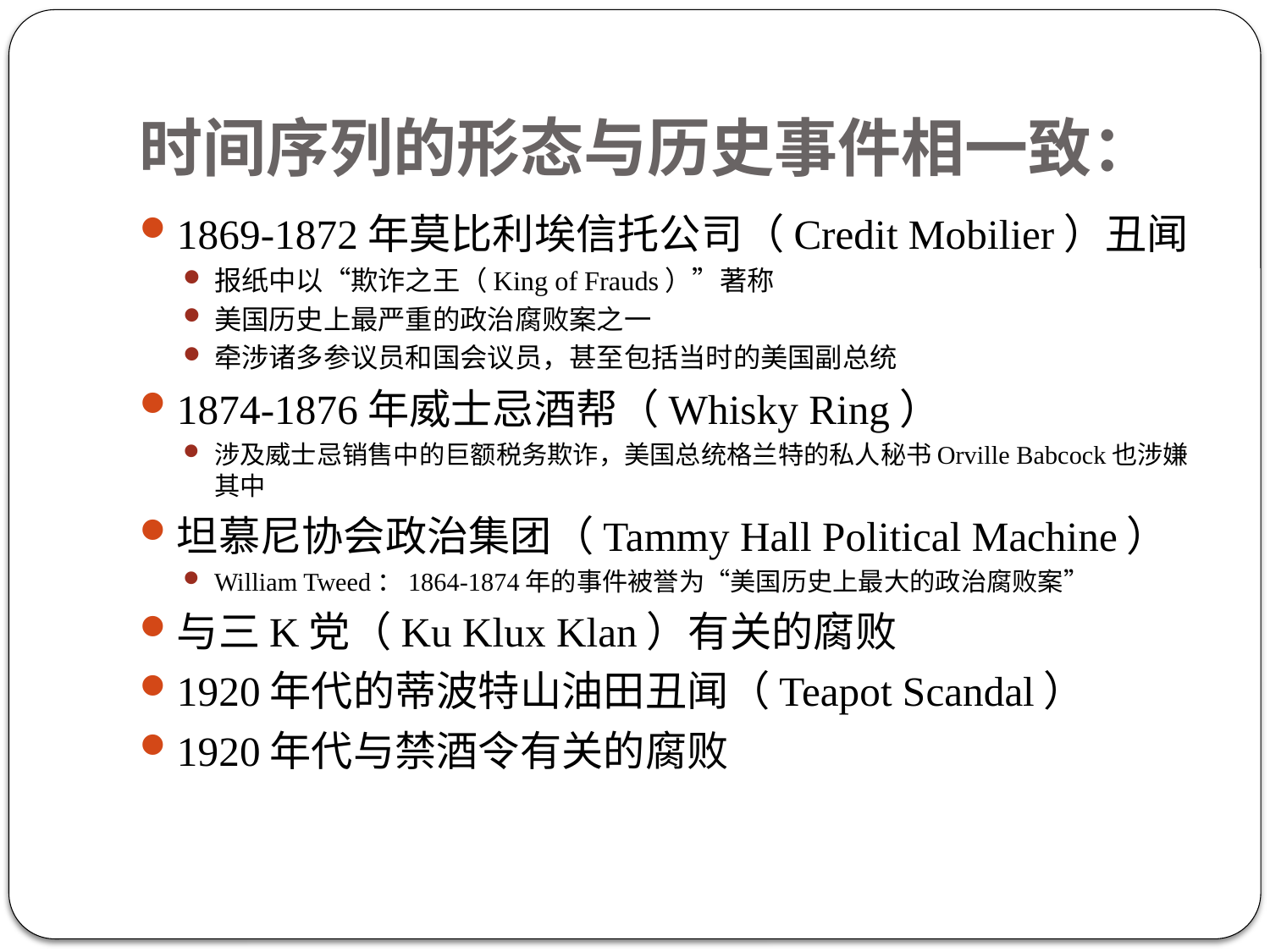

# 时间序列的形态与历史事件相一致：
1869-1872年莫比利埃信托公司（Credit Mobilier）丑闻
报纸中以“欺诈之王（King of Frauds）”著称
美国历史上最严重的政治腐败案之一
牵涉诸多参议员和国会议员，甚至包括当时的美国副总统
1874-1876年威士忌酒帮（Whisky Ring）
涉及威士忌销售中的巨额税务欺诈，美国总统格兰特的私人秘书Orville Babcock也涉嫌其中
坦慕尼协会政治集团（Tammy Hall Political Machine）
William Tweed：1864-1874年的事件被誉为“美国历史上最大的政治腐败案”
与三K党（Ku Klux Klan）有关的腐败
1920年代的蒂波特山油田丑闻（Teapot Scandal）
1920年代与禁酒令有关的腐败